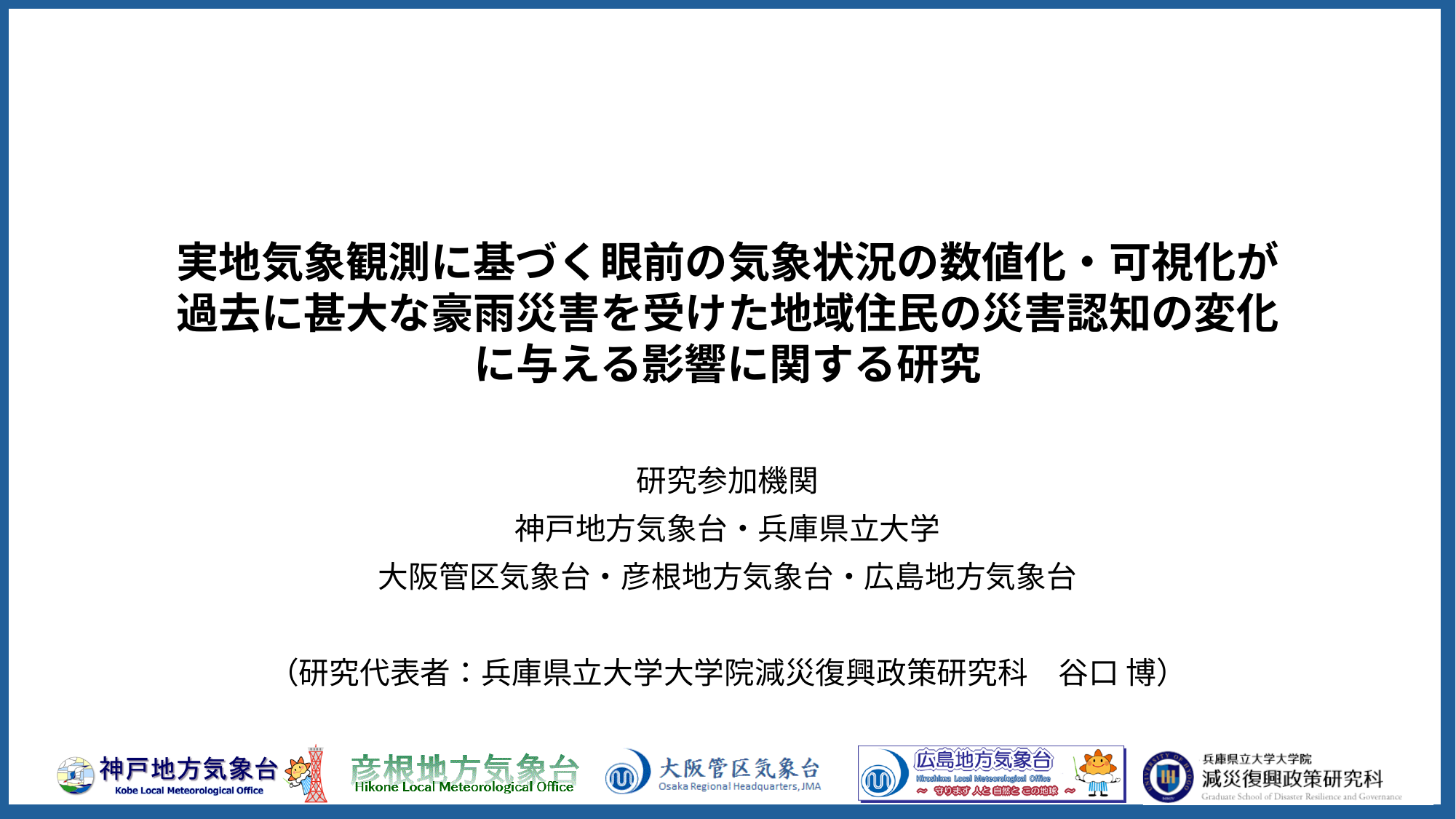

# 実地気象観測に基づく眼前の気象状況の数値化・可視化が過去に甚大な豪雨災害を受けた地域住民の災害認知の変化に与える影響に関する研究
研究参加機関
神戸地方気象台・兵庫県立大学
大阪管区気象台・彦根地方気象台・広島地方気象台

（研究代表者：兵庫県立大学大学院減災復興政策研究科　谷口 博）